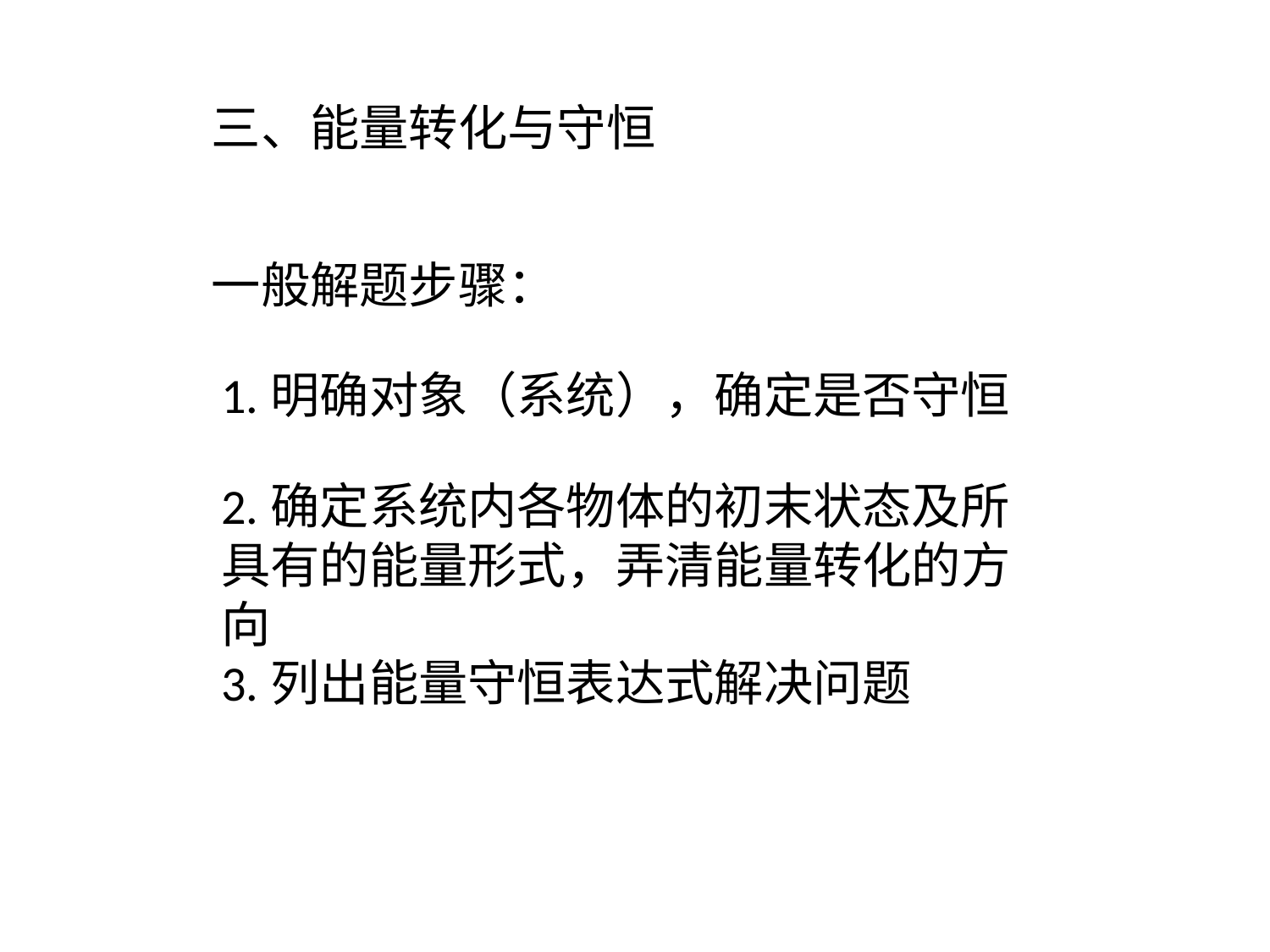

三、能量转化与守恒
一般解题步骤：
1.明确对象（系统），确定是否守恒
2.确定系统内各物体的初末状态及所具有的能量形式，弄清能量转化的方向
3.列出能量守恒表达式解决问题